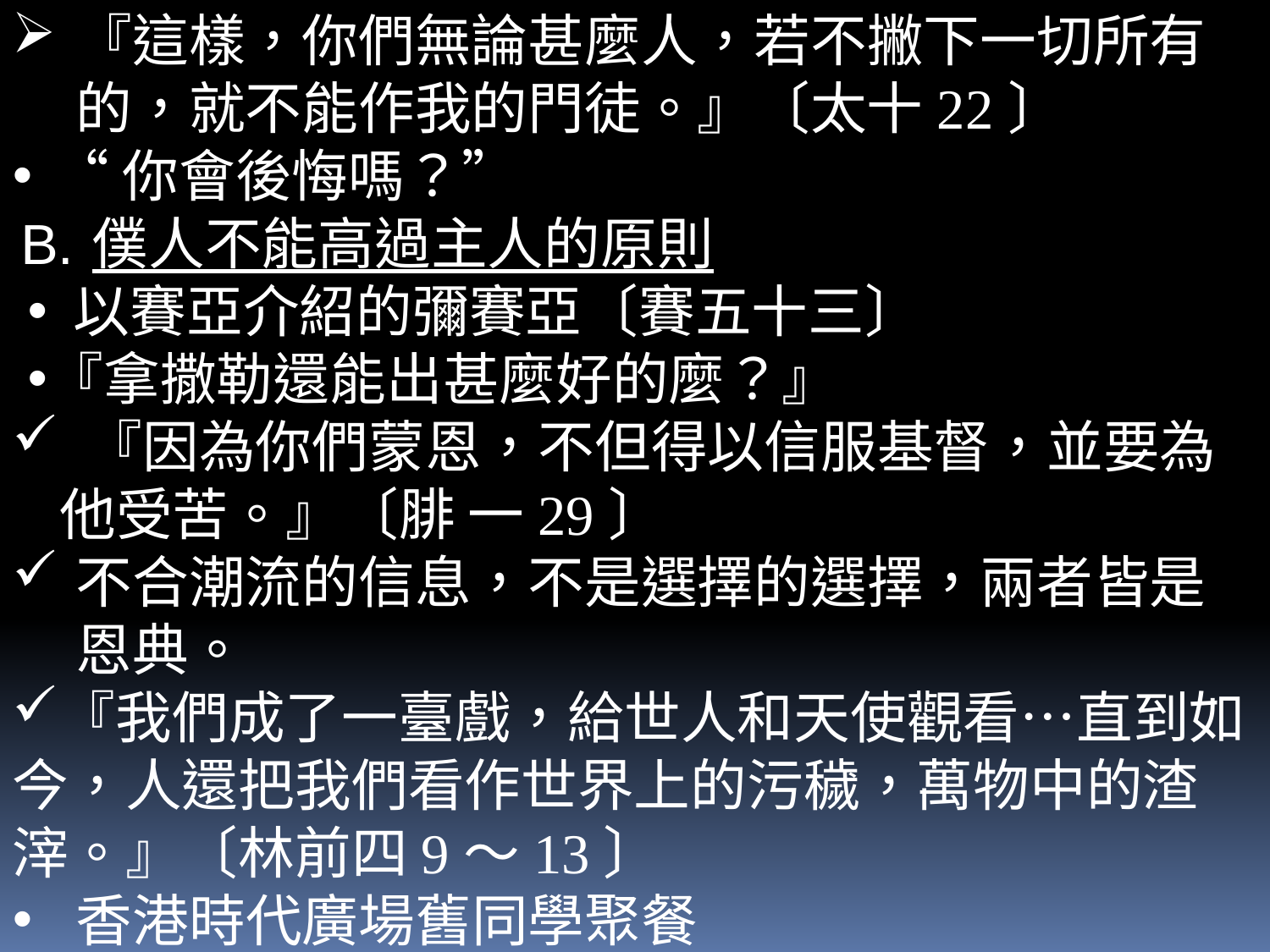

『這樣，你們無論甚麼人，若不撇下一切所有的，就不能作我的門徒。』〔太十22〕
“你會後悔嗎？”
僕人不能高過主人的原則
 以賽亞介紹的彌賽亞〔賽五十三〕
『拿撒勒還能出甚麼好的麼？』
 『因為你們蒙恩，不但得以信服基督，並要為他受苦。』〔腓 一29〕
不合潮流的信息，不是選擇的選擇，兩者皆是恩典。
『我們成了一臺戲，給世人和天使觀看…直到如今，人還把我們看作世界上的污穢，萬物中的渣滓。』〔林前四9～13〕
香港時代廣場舊同學聚餐